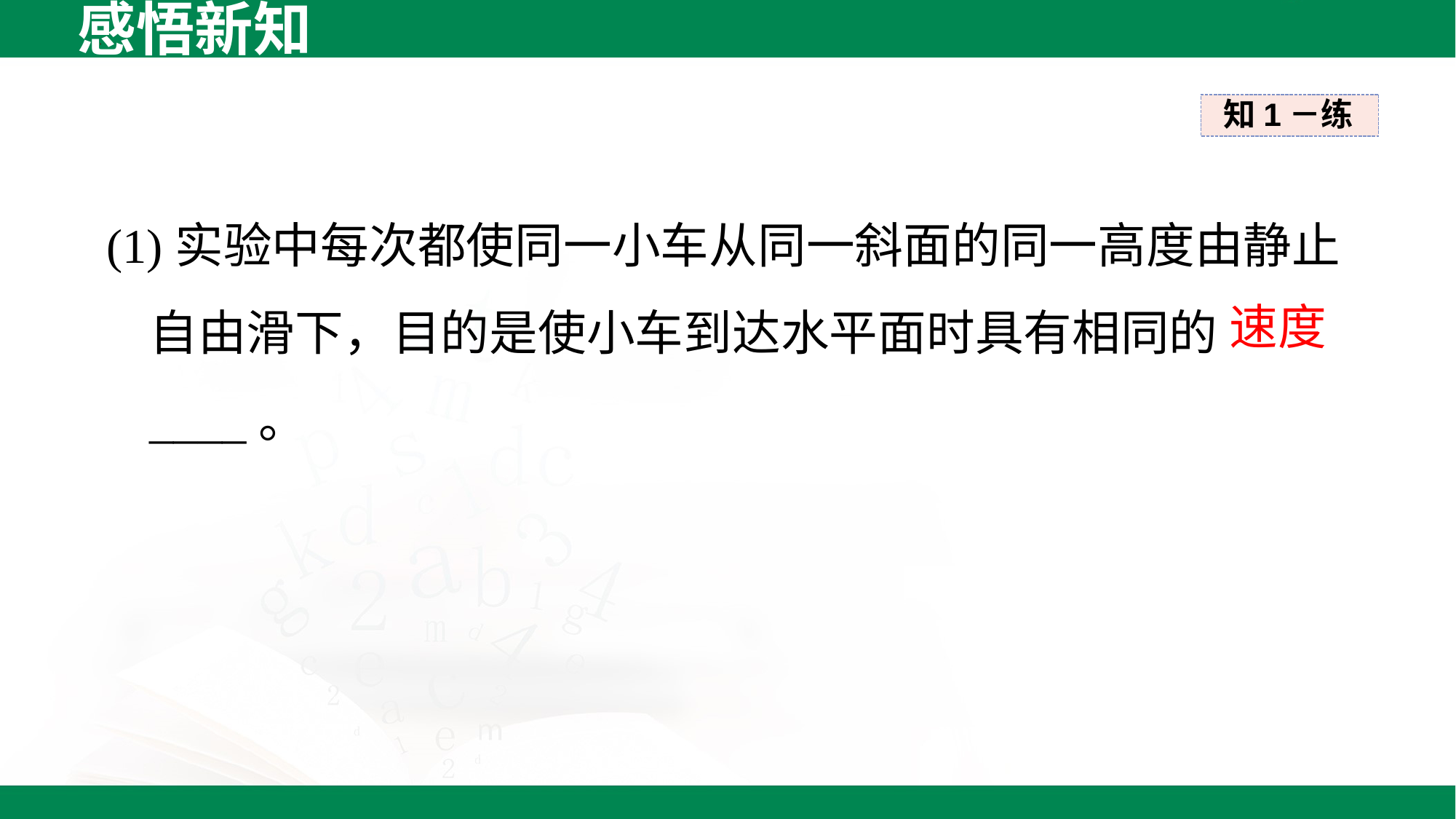

感悟新知
知1－练

(1)实验中每次都使同一小车从同一斜面的同一高度由静止自由滑下，目的是使小车到达水平面时具有相同的____。
速度